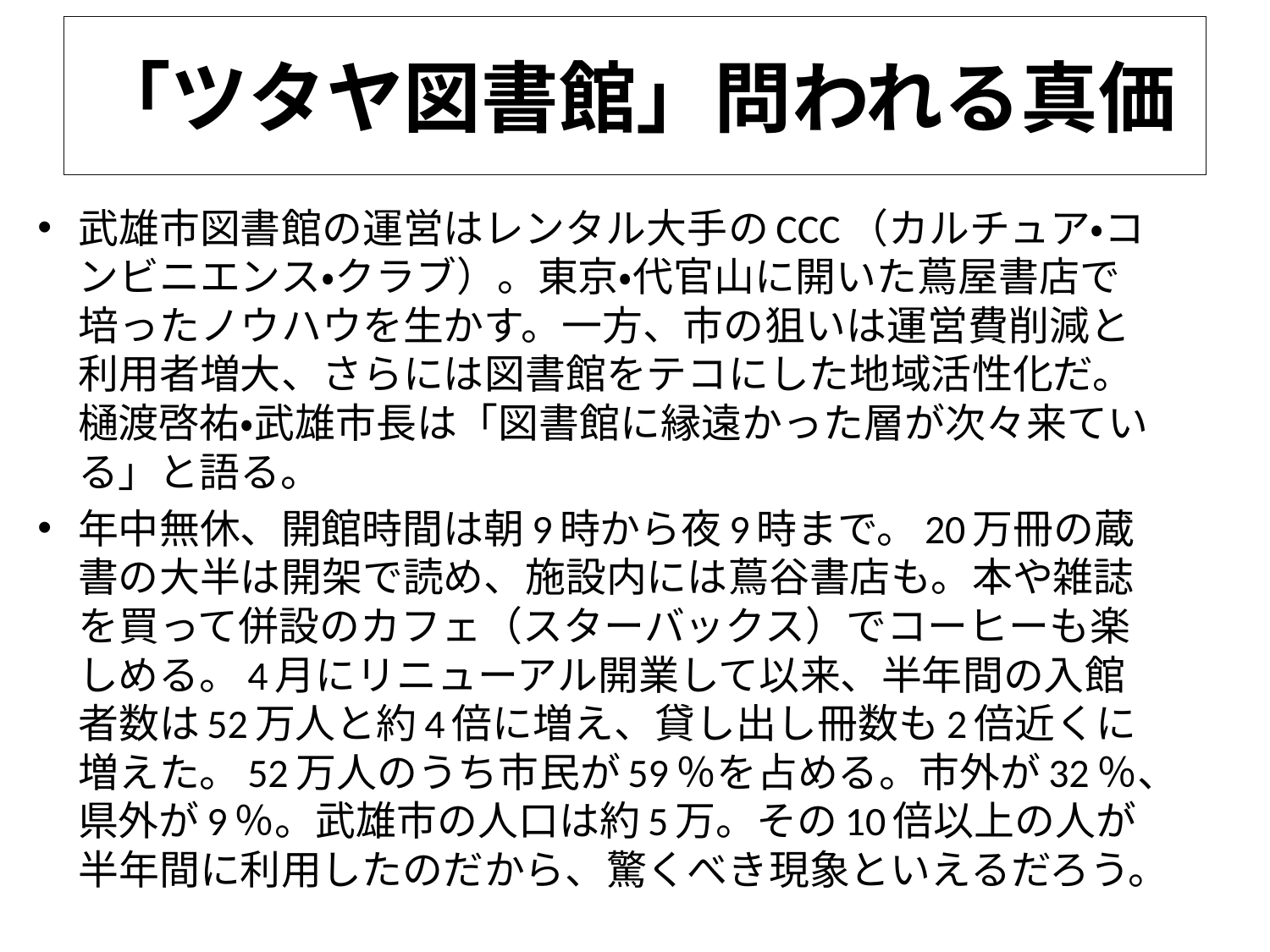

# 「ツタヤ図書館」問われる真価
武雄市図書館の運営はレンタル大手のCCC（カルチュア・コンビニエンス・クラブ）。東京・代官山に開いた蔦屋書店で培ったノウハウを生かす。一方、市の狙いは運営費削減と利用者増大、さらには図書館をテコにした地域活性化だ。樋渡啓祐・武雄市長は「図書館に縁遠かった層が次々来ている」と語る。
年中無休、開館時間は朝9時から夜9時まで。20万冊の蔵書の大半は開架で読め、施設内には蔦谷書店も。本や雑誌を買って併設のカフェ（スターバックス）でコーヒーも楽しめる。4月にリニューアル開業して以来、半年間の入館者数は52万人と約4倍に増え、貸し出し冊数も2倍近くに増えた。52万人のうち市民が59％を占める。市外が32％、県外が9％。武雄市の人口は約5万。その10倍以上の人が半年間に利用したのだから、驚くべき現象といえるだろう。